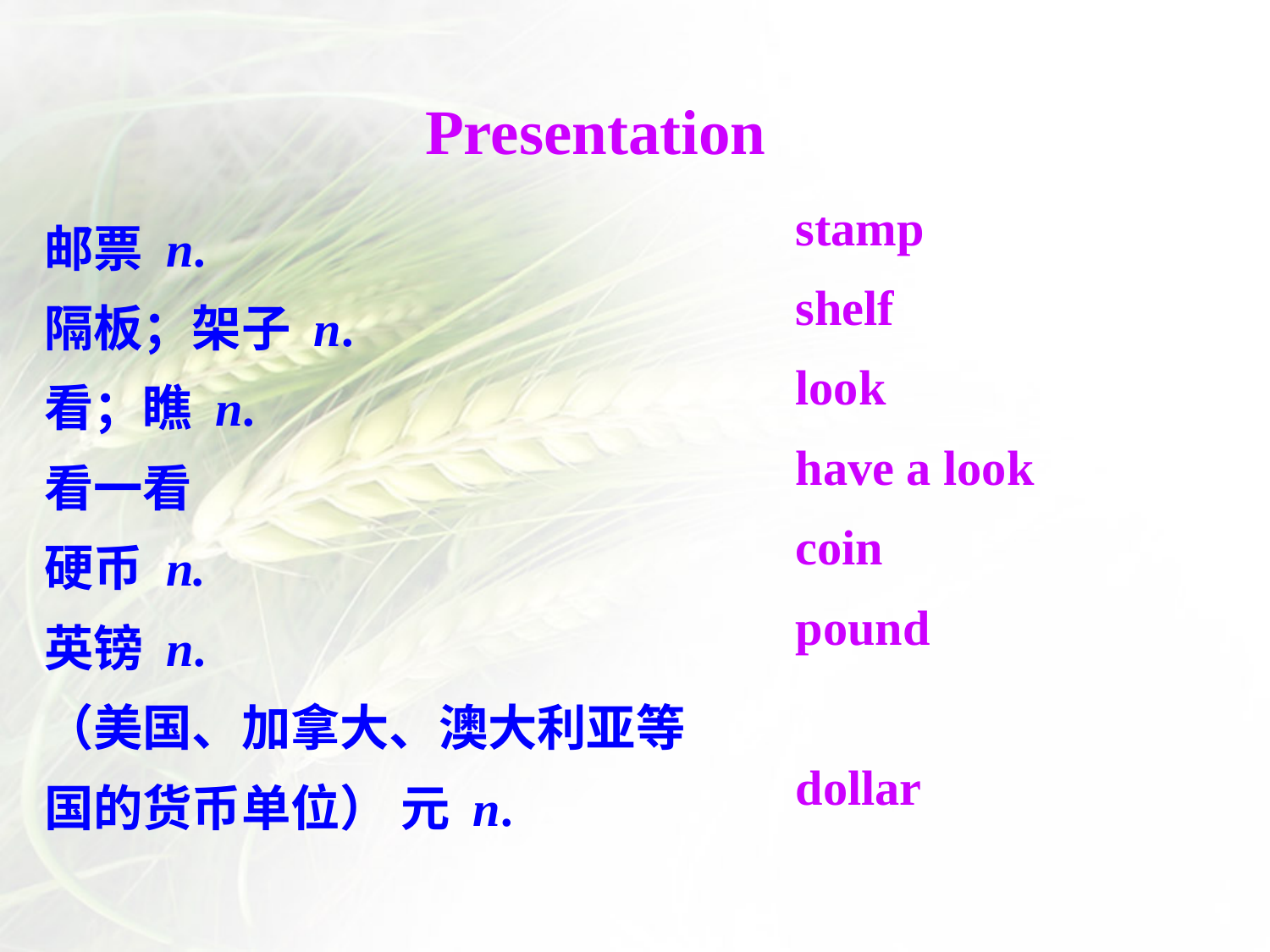

Presentation
stamp
shelf
look
have a look
coin
pound

dollar
邮票 n.
隔板；架子 n.
看；瞧 n.
看一看
硬币 n.
英镑 n.
（美国、加拿大、澳大利亚等国的货币单位） 元 n.